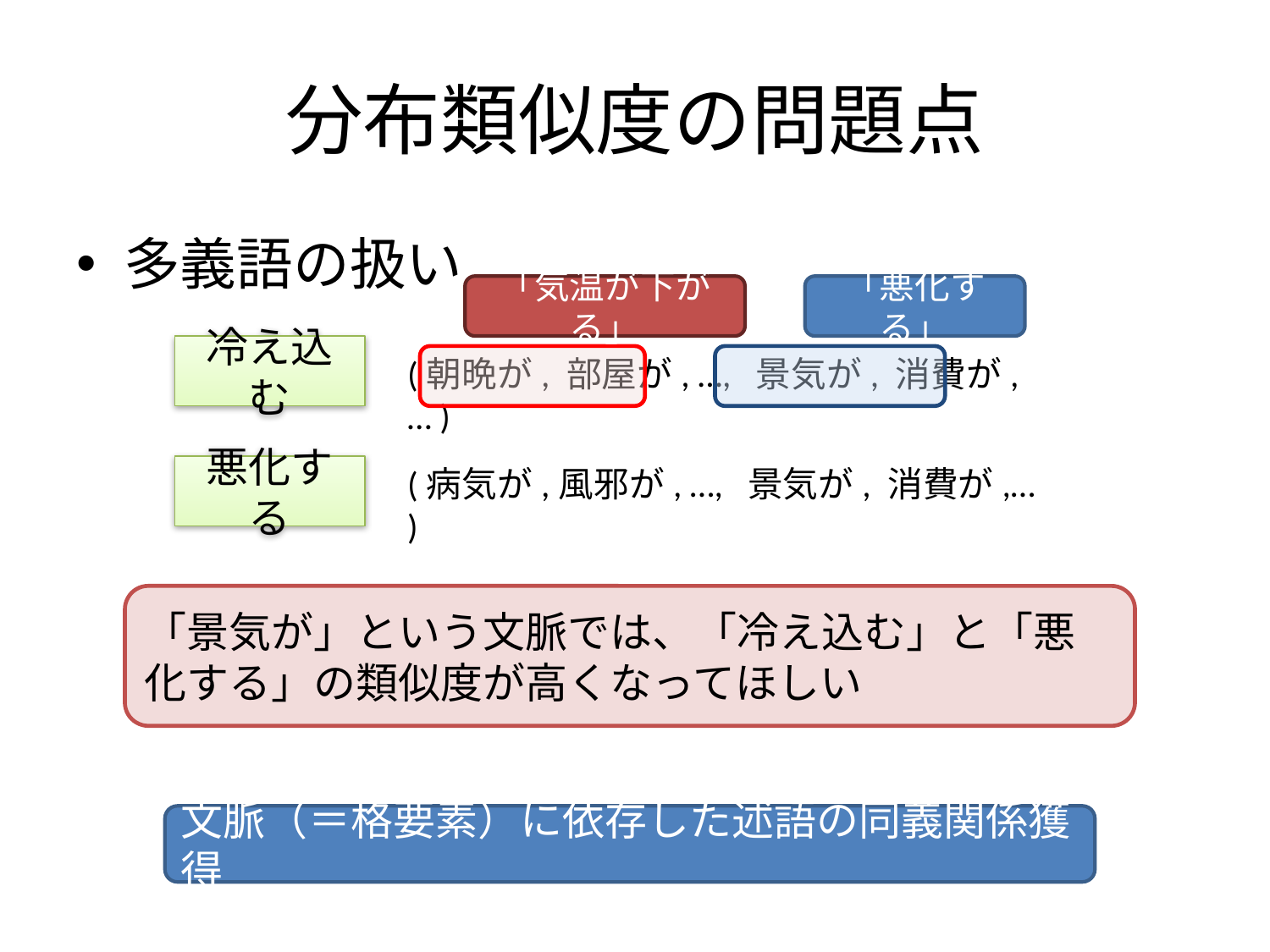

# 分布類似度の問題点
多義語の扱い
「気温が下がる」
「悪化する」
冷え込む
(朝晩が, 部屋が, …,  景気が, 消費が,… )

悪化する
(病気が,風邪が, …,  景気が, 消費が,… )
「景気が」という文脈では、「冷え込む」と「悪化する」の類似度が高くなってほしい
文脈（＝格要素）に依存した述語の同義関係獲得